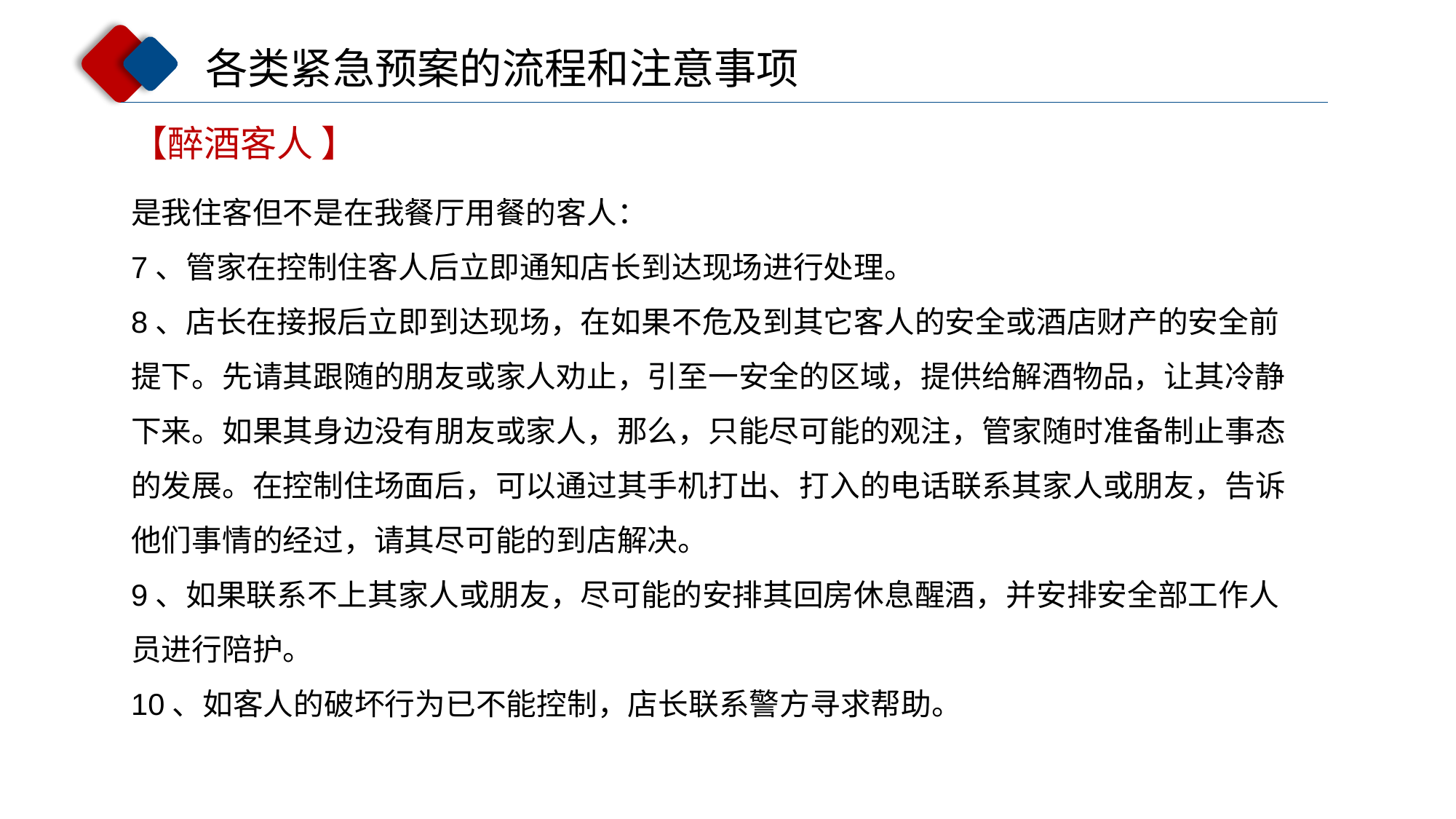

各类紧急预案的流程和注意事项
【醉酒客人 】
是我住客但不是在我餐厅用餐的客人：
7、管家在控制住客人后立即通知店长到达现场进行处理。
8、店长在接报后立即到达现场，在如果不危及到其它客人的安全或酒店财产的安全前提下。先请其跟随的朋友或家人劝止，引至一安全的区域，提供给解酒物品，让其冷静下来。如果其身边没有朋友或家人，那么，只能尽可能的观注，管家随时准备制止事态的发展。在控制住场面后，可以通过其手机打出、打入的电话联系其家人或朋友，告诉他们事情的经过，请其尽可能的到店解决。
9、如果联系不上其家人或朋友，尽可能的安排其回房休息醒酒，并安排安全部工作人员进行陪护。
10、如客人的破坏行为已不能控制，店长联系警方寻求帮助。